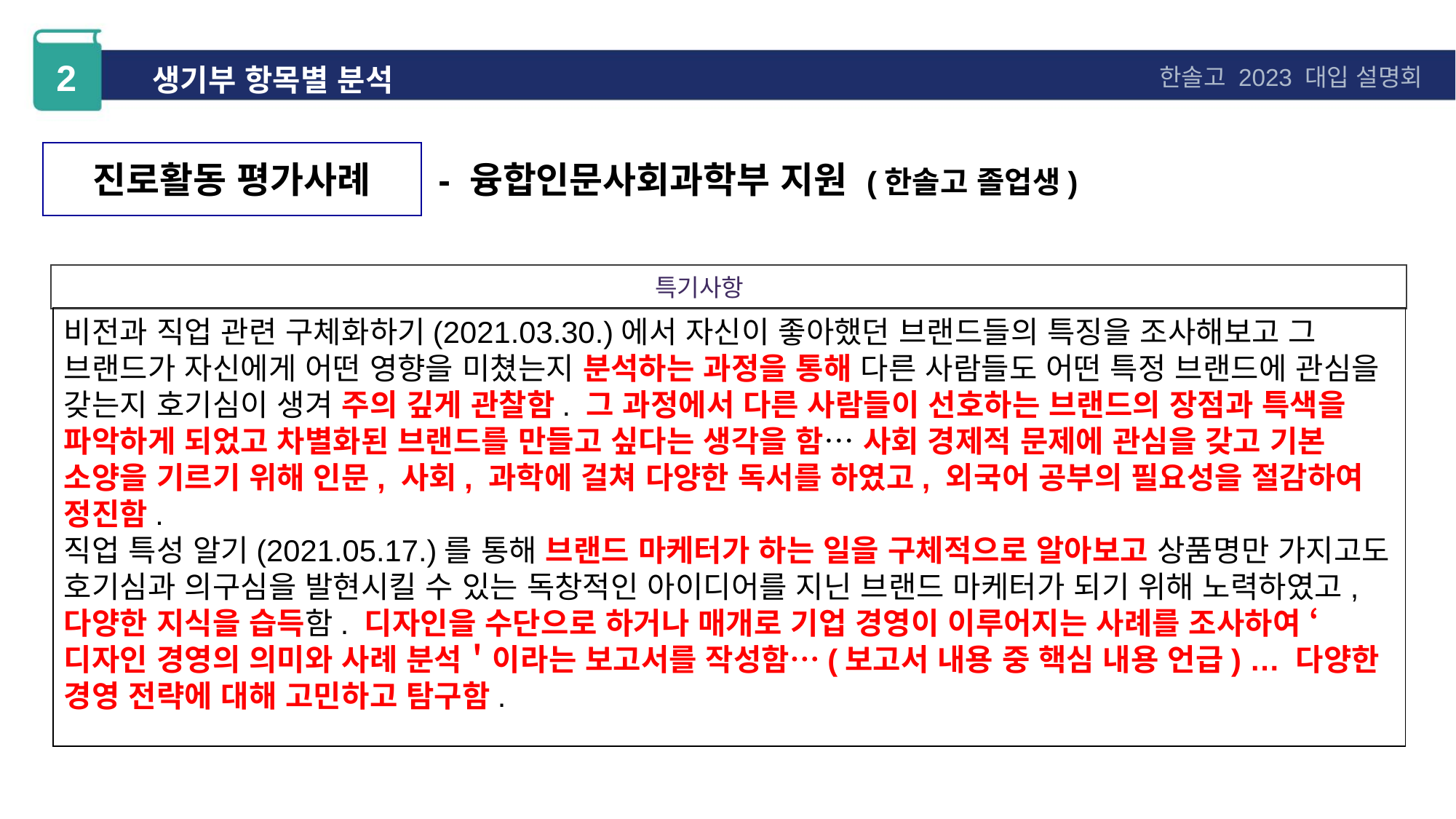

2
생기부 항목별 분석
한솔고 2023 대입 설명회
진로활동 평가사례
- 융합인문사회과학부 지원 (한솔고 졸업생)

특기사항
비전과 직업 관련 구체화하기(2021.03.30.)에서 자신이 좋아했던 브랜드들의 특징을 조사해보고 그 브랜드가 자신에게 어떤 영향을 미쳤는지 분석하는 과정을 통해 다른 사람들도 어떤 특정 브랜드에 관심을 갖는지 호기심이 생겨 주의 깊게 관찰함. 그 과정에서 다른 사람들이 선호하는 브랜드의 장점과 특색을 파악하게 되었고 차별화된 브랜드를 만들고 싶다는 생각을 함… 사회 경제적 문제에 관심을 갖고 기본 소양을 기르기 위해 인문, 사회, 과학에 걸쳐 다양한 독서를 하였고, 외국어 공부의 필요성을 절감하여 정진함.
직업 특성 알기(2021.05.17.)를 통해 브랜드 마케터가 하는 일을 구체적으로 알아보고 상품명만 가지고도 호기심과 의구심을 발현시킬 수 있는 독창적인 아이디어를 지닌 브랜드 마케터가 되기 위해 노력하였고, 다양한 지식을 습득함. 디자인을 수단으로 하거나 매개로 기업 경영이 이루어지는 사례를 조사하여 ‘디자인 경영의 의미와 사례 분석＇이라는 보고서를 작성함…(보고서 내용 중 핵심 내용 언급) … 다양한 경영 전략에 대해 고민하고 탐구함.